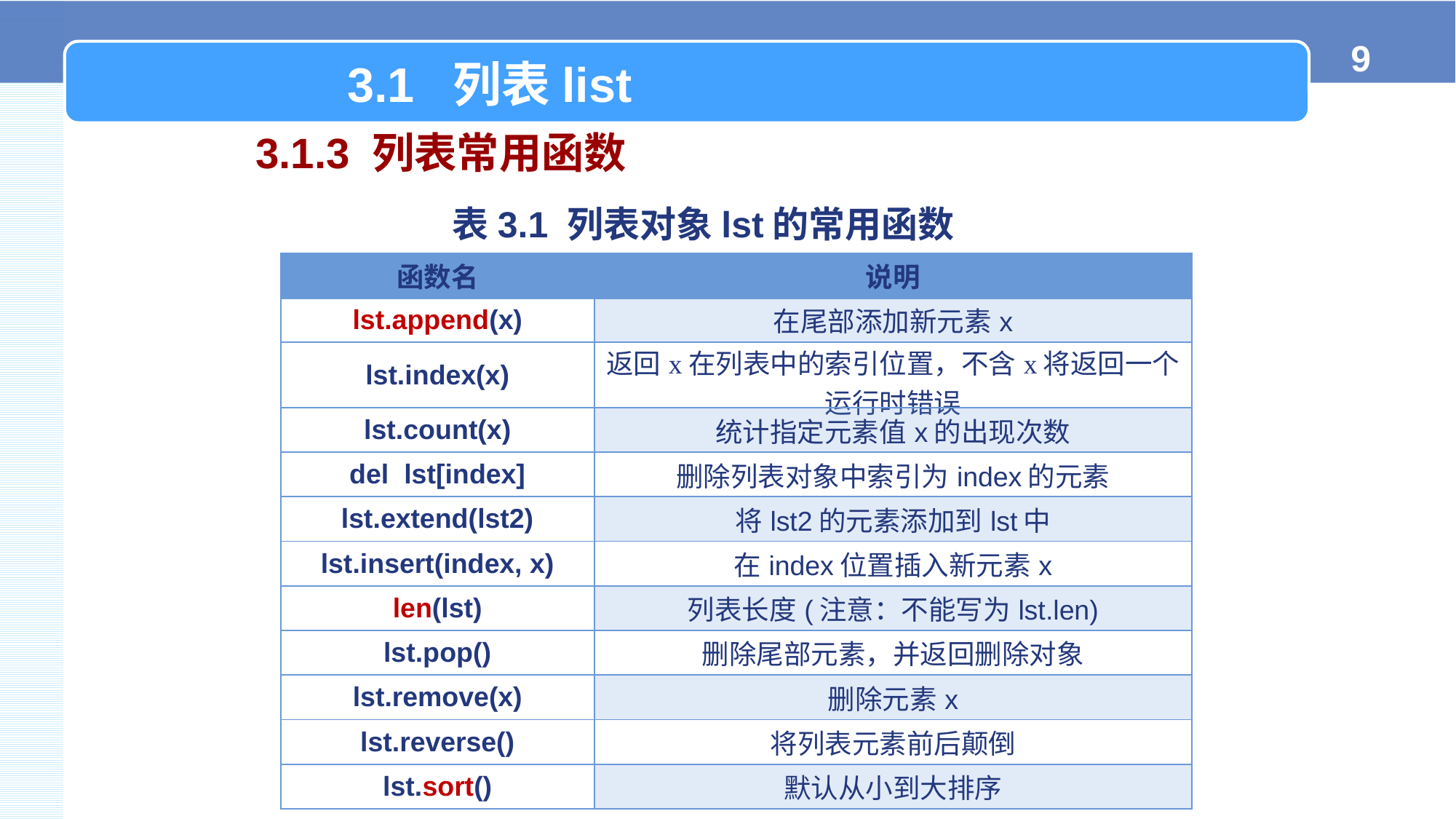

3.1  列表list
3.1.3 列表常用函数
                       表3.1 列表对象lst的常用函数
| 函数名 | 说明 |
| --- | --- |
| lst.append(x) | 在尾部添加新元素x |
| lst.index(x) | 返回x在列表中的索引位置，不含x将返回一个运行时错误 |
| lst.count(x) | 统计指定元素值x的出现次数 |
| del lst[index] | 删除列表对象中索引为index的元素 |
| lst.extend(lst2) | 将lst2的元素添加到lst中 |
| lst.insert(index, x) | 在index位置插入新元素x |
| len(lst) | 列表长度(注意：不能写为lst.len) |
| lst.pop() | 删除尾部元素，并返回删除对象 |
| lst.remove(x) | 删除元素x |
| lst.reverse() | 将列表元素前后颠倒 |
| lst.sort() | 默认从小到大排序 |